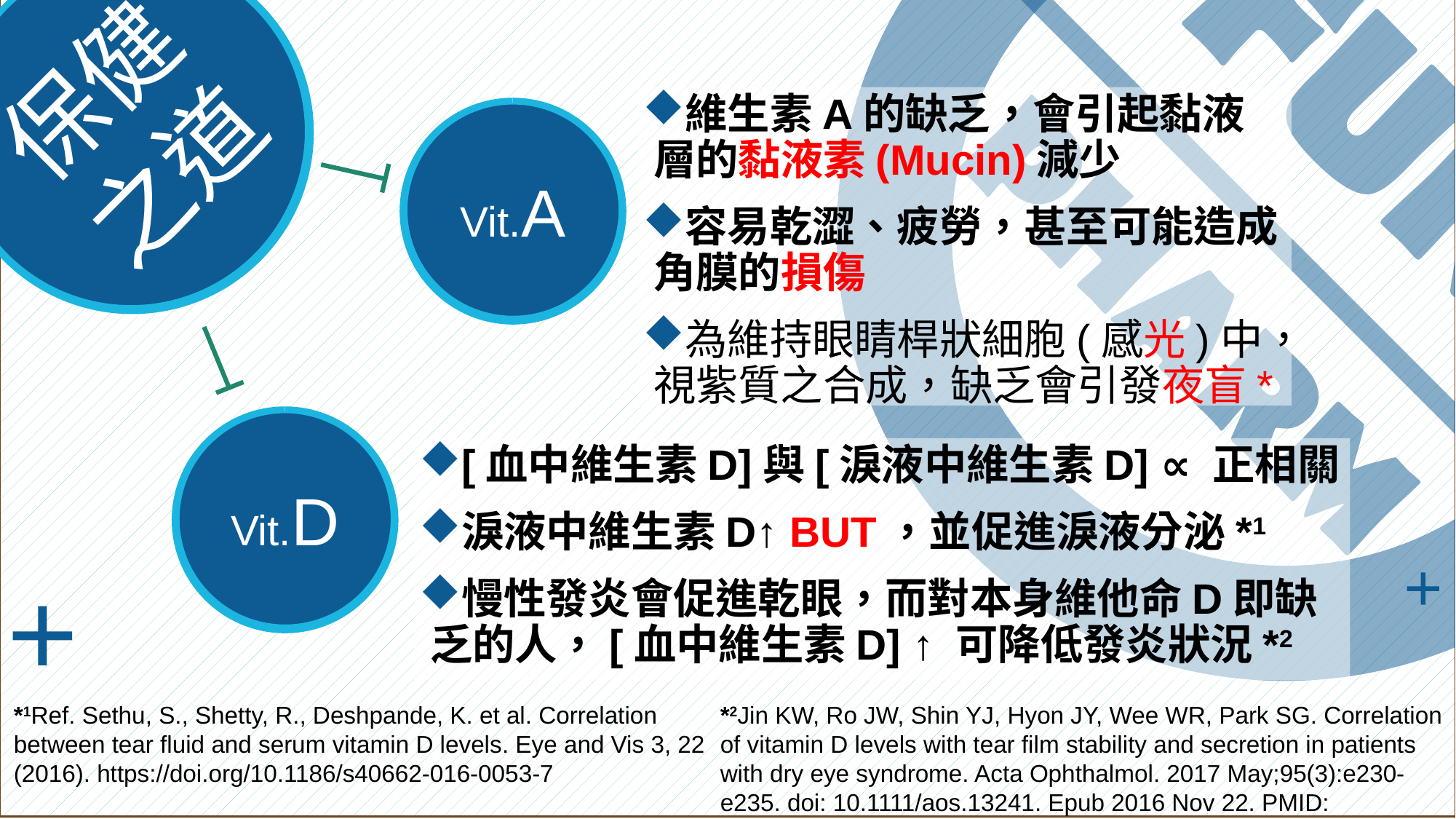

保健之道

維生素A的缺乏，會引起黏液層的黏液素(Mucin)減少
容易乾澀、疲勞，甚至可能造成角膜的損傷
為維持眼睛桿狀細胞(感光)中，視紫質之合成，缺乏會引發夜盲*
Vit.A

Vit.D

[血中維生素D]與[淚液中維生素D] ∝ 正相關
淚液中維生素D↑ BUT，並促進淚液分泌*1
慢性發炎會促進乾眼，而對本身維他命D即缺乏的人，[血中維生素D] ↑ 可降低發炎狀況*2

*1Ref. Sethu, S., Shetty, R., Deshpande, K. et al. Correlation between tear fluid and serum vitamin D levels. Eye and Vis 3, 22 (2016). https://doi.org/10.1186/s40662-016-0053-7

*2Jin KW, Ro JW, Shin YJ, Hyon JY, Wee WR, Park SG. Correlation of vitamin D levels with tear film stability and secretion in patients with dry eye syndrome. Acta Ophthalmol. 2017 May;95(3):e230-e235. doi: 10.1111/aos.13241. Epub 2016 Nov 22. PMID: 27874256.